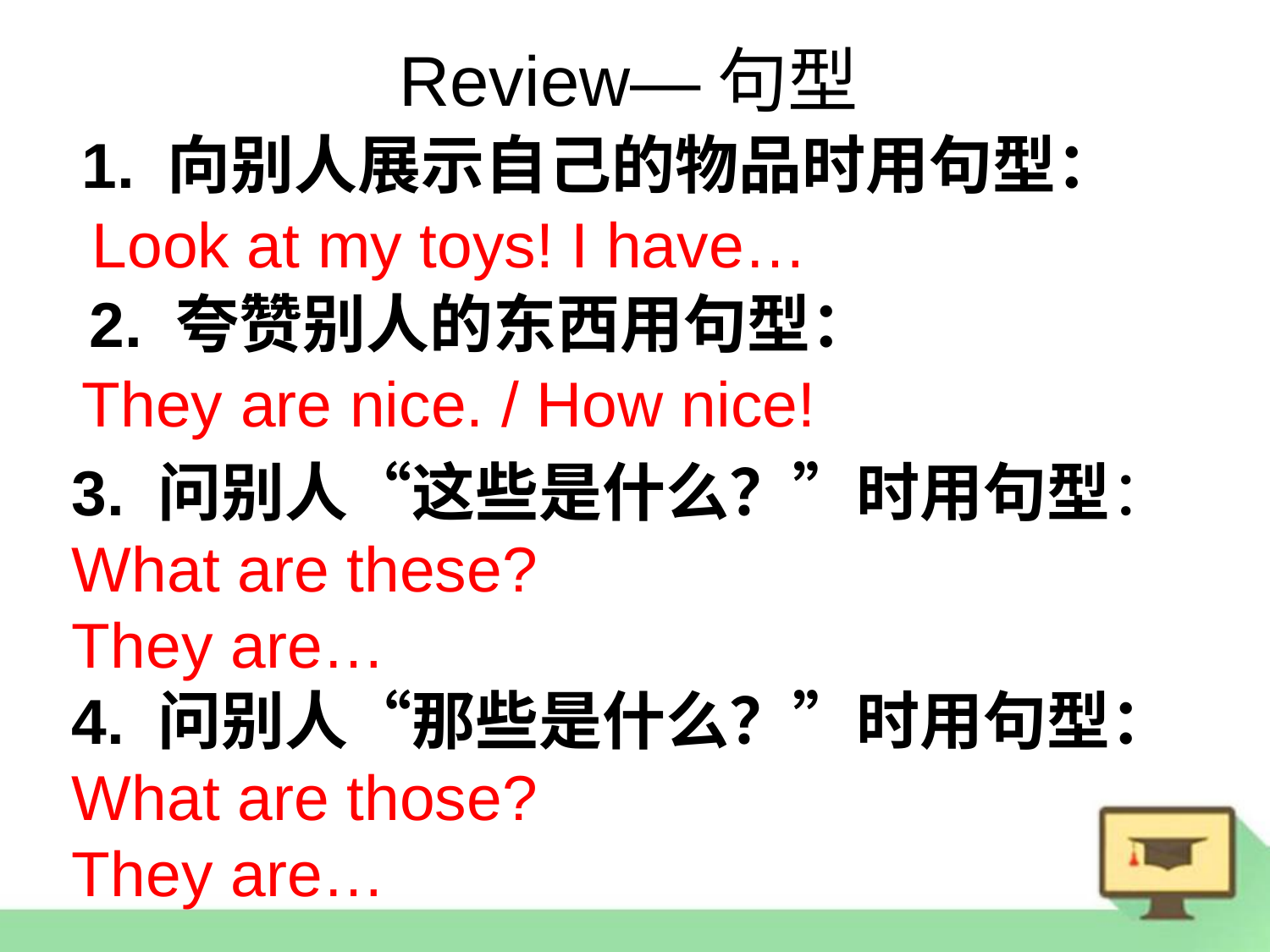

Review—句型
1. 向别人展示自己的物品时用句型：
Look at my toys! I have…
2. 夸赞别人的东西用句型：
They are nice. / How nice!
3. 问别人“这些是什么？”时用句型：
What are these?
They are…
4. 问别人“那些是什么？”时用句型：
What are those?
They are…